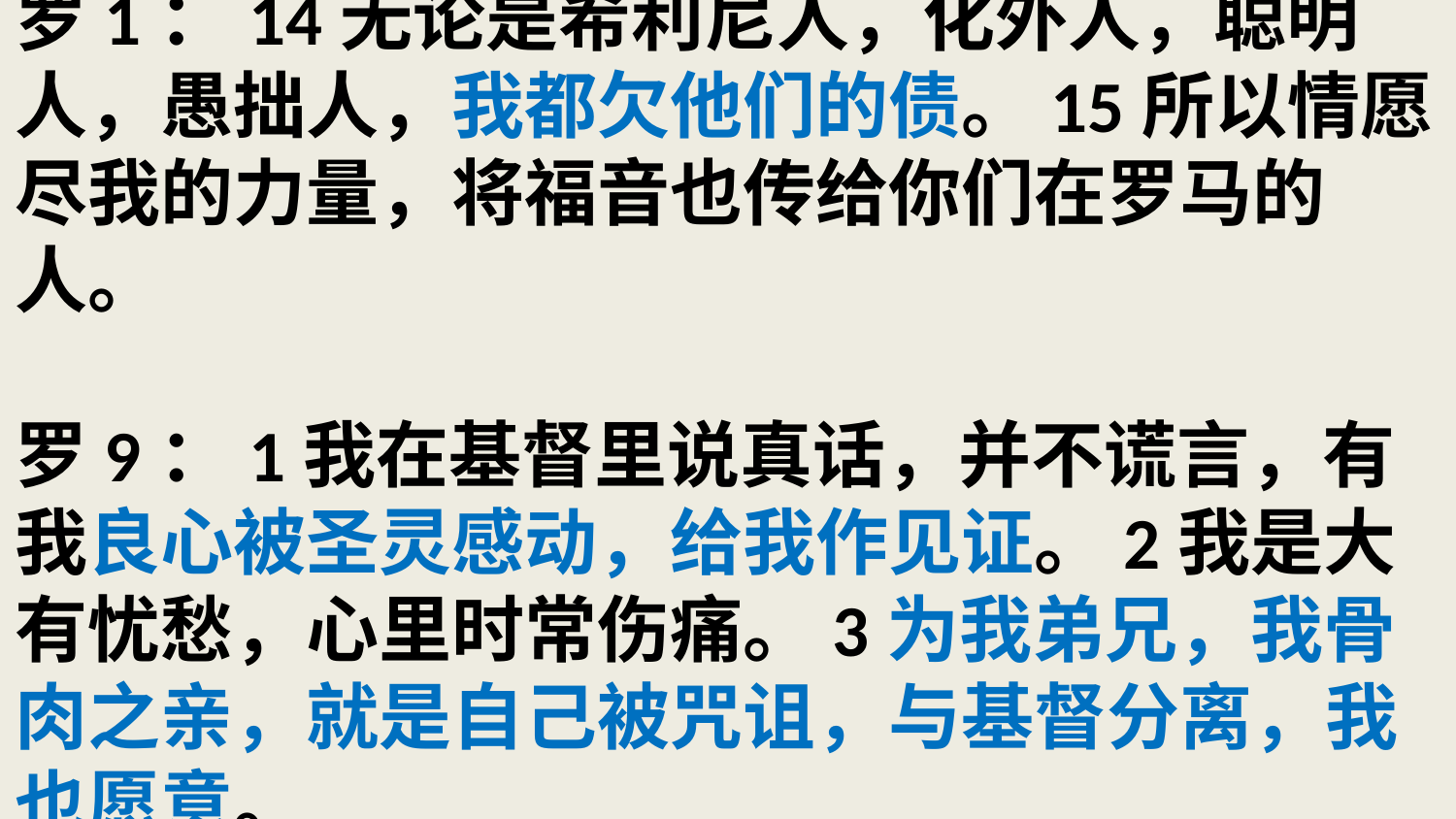

# 罗1：14无论是希利尼人，化外人，聪明人，愚拙人，我都欠他们的债。15所以情愿尽我的力量，将福音也传给你们在罗马的人。 罗9：1我在基督里说真话，并不谎言，有我良心被圣灵感动，给我作见证。2我是大有忧愁，心里时常伤痛。3为我弟兄，我骨肉之亲，就是自己被咒诅，与基督分离，我也愿意。